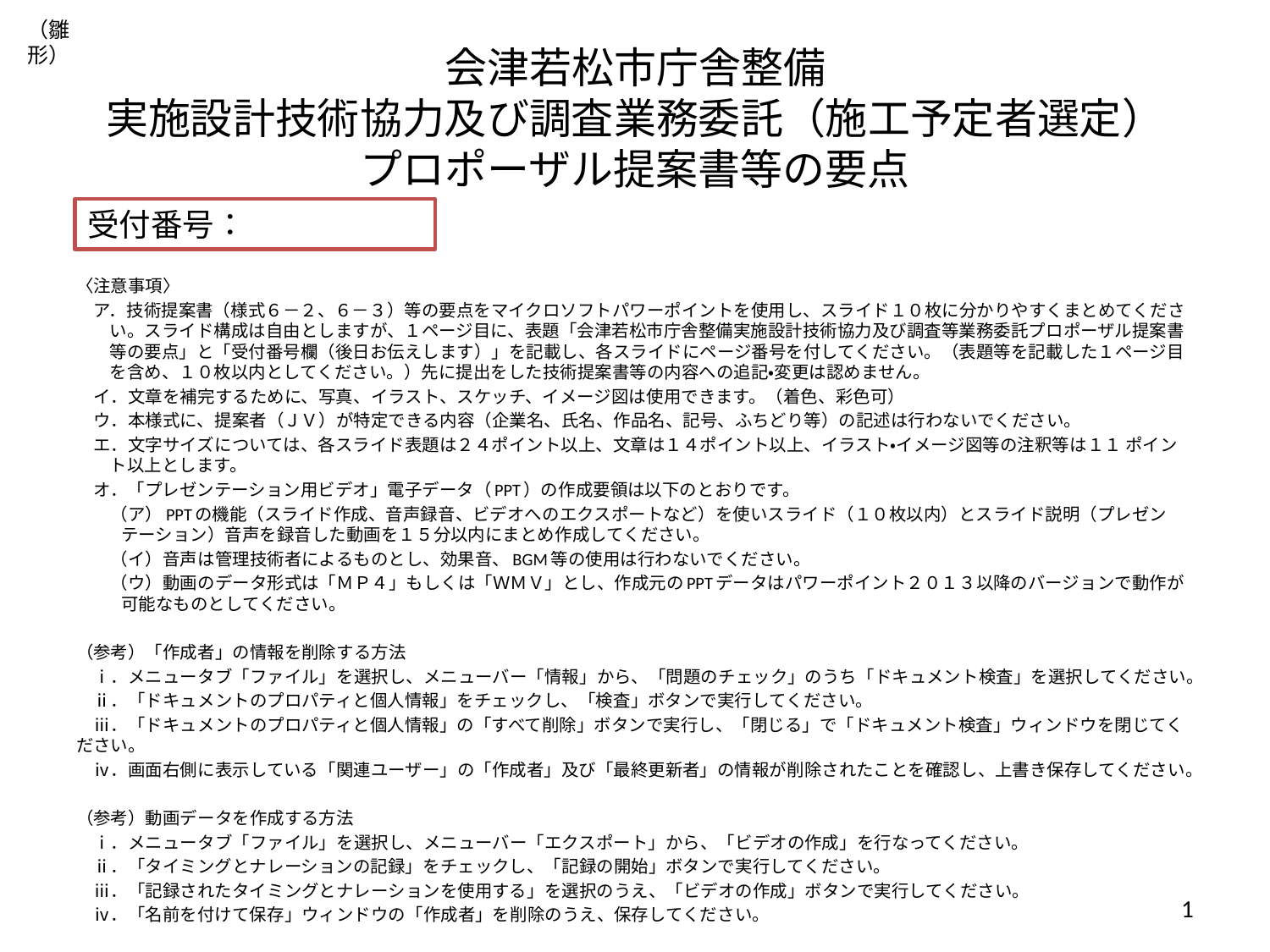

（雛形）
# 会津若松市庁舎整備 実施設計技術協力及び調査業務委託（施工予定者選定） プロポーザル提案書等の要点
受付番号：
〈注意事項〉
　ア．技術提案書（様式６－２、６－３）等の要点をマイクロソフトパワーポイントを使用し、スライド１０枚に分かりやすくまとめてください。スライド構成は自由としますが、１ページ目に、表題「会津若松市庁舎整備実施設計技術協力及び調査等業務委託プロポーザル提案書等の要点」と「受付番号欄（後日お伝えします）」を記載し、各スライドにページ番号を付してください。（表題等を記載した１ページ目を含め、１０枚以内としてください。）先に提出をした技術提案書等の内容への追記・変更は認めません。
　イ．文章を補完するために、写真、イラスト、スケッチ、イメージ図は使用できます。（着色、彩色可）
　ウ．本様式に、提案者（ＪＶ）が特定できる内容（企業名、氏名、作品名、記号、ふちどり等）の記述は行わないでください。
　エ．文字サイズについては、各スライド表題は２４ポイント以上、文章は１４ポイント以上、イラスト・イメージ図等の注釈等は１１ ポイント以上とします。
　オ．「プレゼンテーション用ビデオ」電子データ（PPT）の作成要領は以下のとおりです。
　　（ア）PPTの機能（スライド作成、音声録音、ビデオへのエクスポートなど）を使いスライド（１０枚以内）とスライド説明（プレゼンテーション）音声を録音した動画を１５分以内にまとめ作成してください。
　　（イ）音声は管理技術者によるものとし、効果音、BGM等の使用は行わないでください。
　　（ウ）動画のデータ形式は「ＭＰ４」もしくは「ＷＭＶ」とし、作成元のPPTデータはパワーポイント２０１３以降のバージョンで動作が可能なものとしてください。

（参考）「作成者」の情報を削除する方法
　ⅰ．メニュータブ「ファイル」を選択し、メニューバー「情報」から、「問題のチェック」のうち「ドキュメント検査」を選択してください。
　ⅱ．「ドキュメントのプロパティと個人情報」をチェックし、「検査」ボタンで実行してください。
　ⅲ．「ドキュメントのプロパティと個人情報」の「すべて削除」ボタンで実行し、「閉じる」で「ドキュメント検査」ウィンドウを閉じてください。
　ⅳ．画面右側に表示している「関連ユーザー」の「作成者」及び「最終更新者」の情報が削除されたことを確認し、上書き保存してください。

（参考）動画データを作成する方法
　ⅰ．メニュータブ「ファイル」を選択し、メニューバー「エクスポート」から、「ビデオの作成」を行なってください。
　ⅱ．「タイミングとナレーションの記録」をチェックし、「記録の開始」ボタンで実行してください。
　ⅲ．「記録されたタイミングとナレーションを使用する」を選択のうえ、「ビデオの作成」ボタンで実行してください。
　ⅳ．「名前を付けて保存」ウィンドウの「作成者」を削除のうえ、保存してください。
1